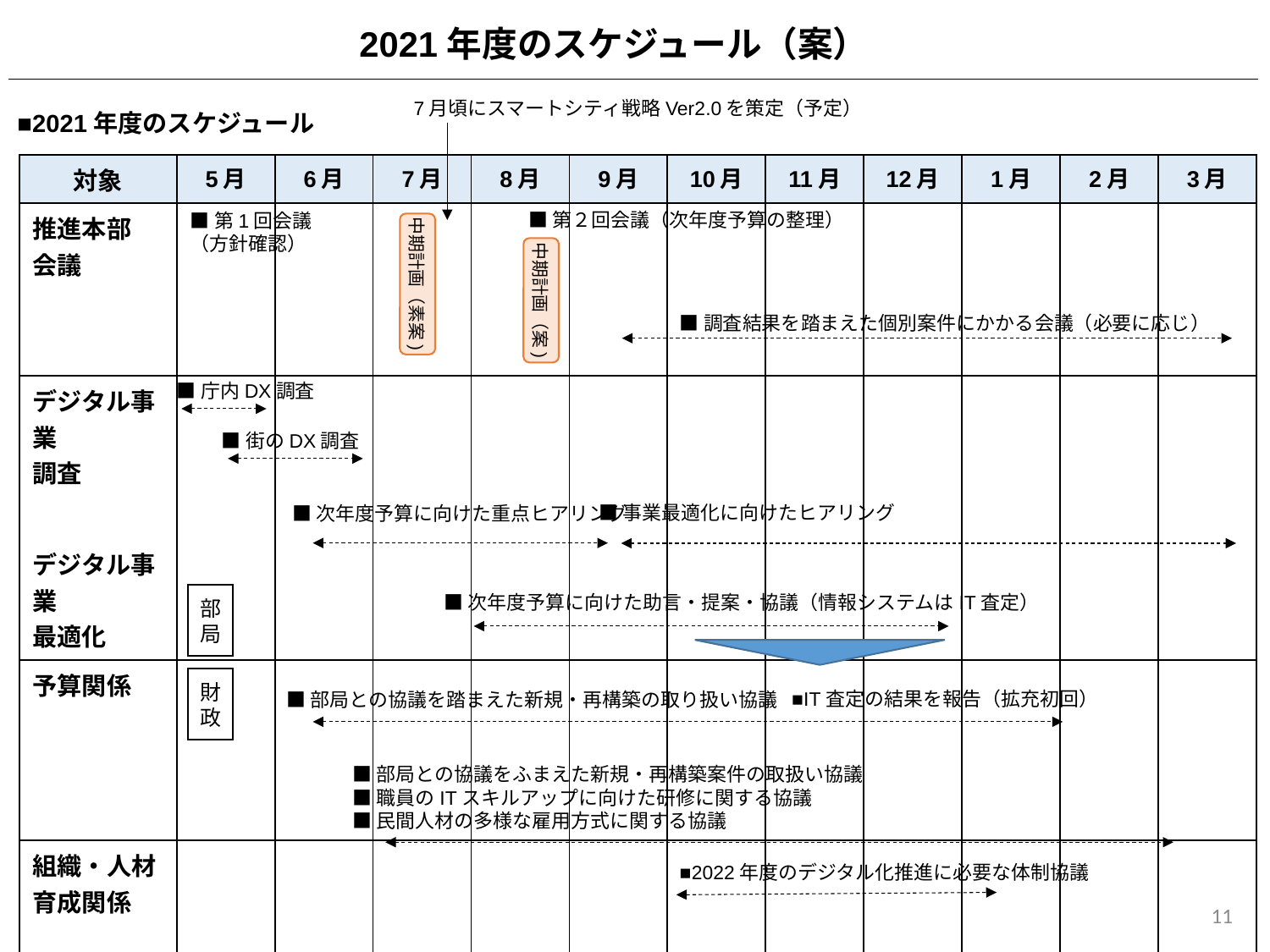

2021年度のスケジュール（案）
7月頃にスマートシティ戦略Ver2.0を策定（予定）
■2021年度のスケジュール
| 対象 | 5月 | 6月 | 7月 | 8月 | 9月 | 10月 | 11月 | 12月 | 1月 | 2月 | 3月 |
| --- | --- | --- | --- | --- | --- | --- | --- | --- | --- | --- | --- |
| 推進本部 会議 |  |  |  |  |  |  |  |  |  |  |  |
| デジタル事業 調査 デジタル事業 最適化 |  |  |  |  |  |  |  |  |  |  |  |
| 予算関係 |  |  |  |  |  |  |  |  |  |  |  |
| 組織・人材育成関係 |  |  |  |  |  |  |  |  |  |  |  |
■第２回会議（次年度予算の整理）
■第1回会議
（方針確認）
中期計画（素案)
中期計画（案)
■調査結果を踏まえた個別案件にかかる会議（必要に応じ）
■庁内DX調査
■街のDX調査
■事業最適化に向けたヒアリング
■次年度予算に向けた重点ヒアリング
■次年度予算に向けた助言・提案・協議（情報システムはIT査定）
部局

財政
■IT査定の結果を報告（拡充初回）
■部局との協議を踏まえた新規・再構築の取り扱い協議
■部局との協議をふまえた新規・再構築案件の取扱い協議
■職員のITスキルアップに向けた研修に関する協議
■民間人材の多様な雇用方式に関する協議
■2022年度のデジタル化推進に必要な体制協議
11